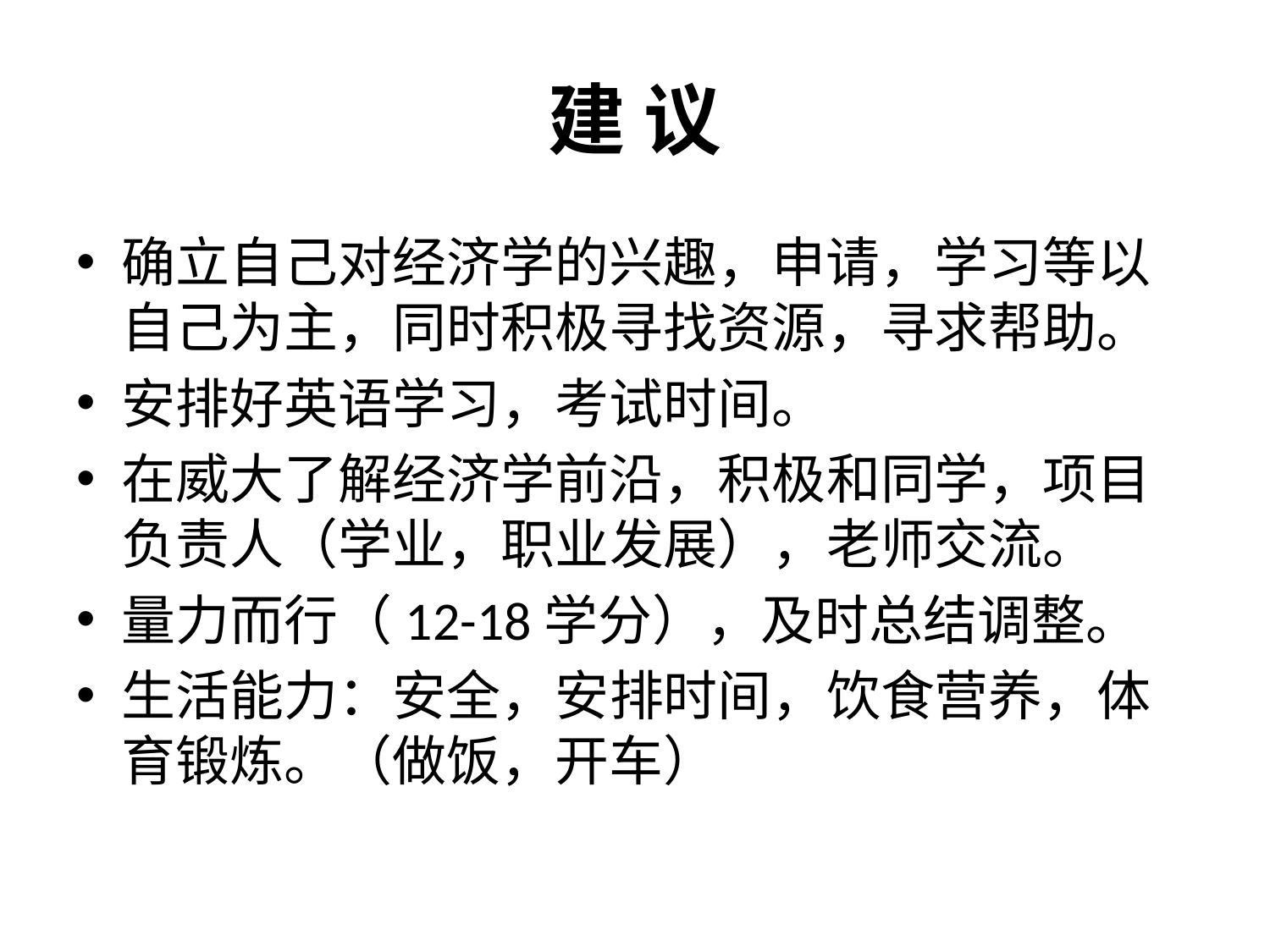

# 建 议
确立自己对经济学的兴趣，申请，学习等以自己为主，同时积极寻找资源，寻求帮助。
安排好英语学习，考试时间。
在威大了解经济学前沿，积极和同学，项目负责人（学业，职业发展），老师交流。
量力而行（12-18学分），及时总结调整。
生活能力：安全，安排时间，饮食营养，体育锻炼。（做饭，开车）